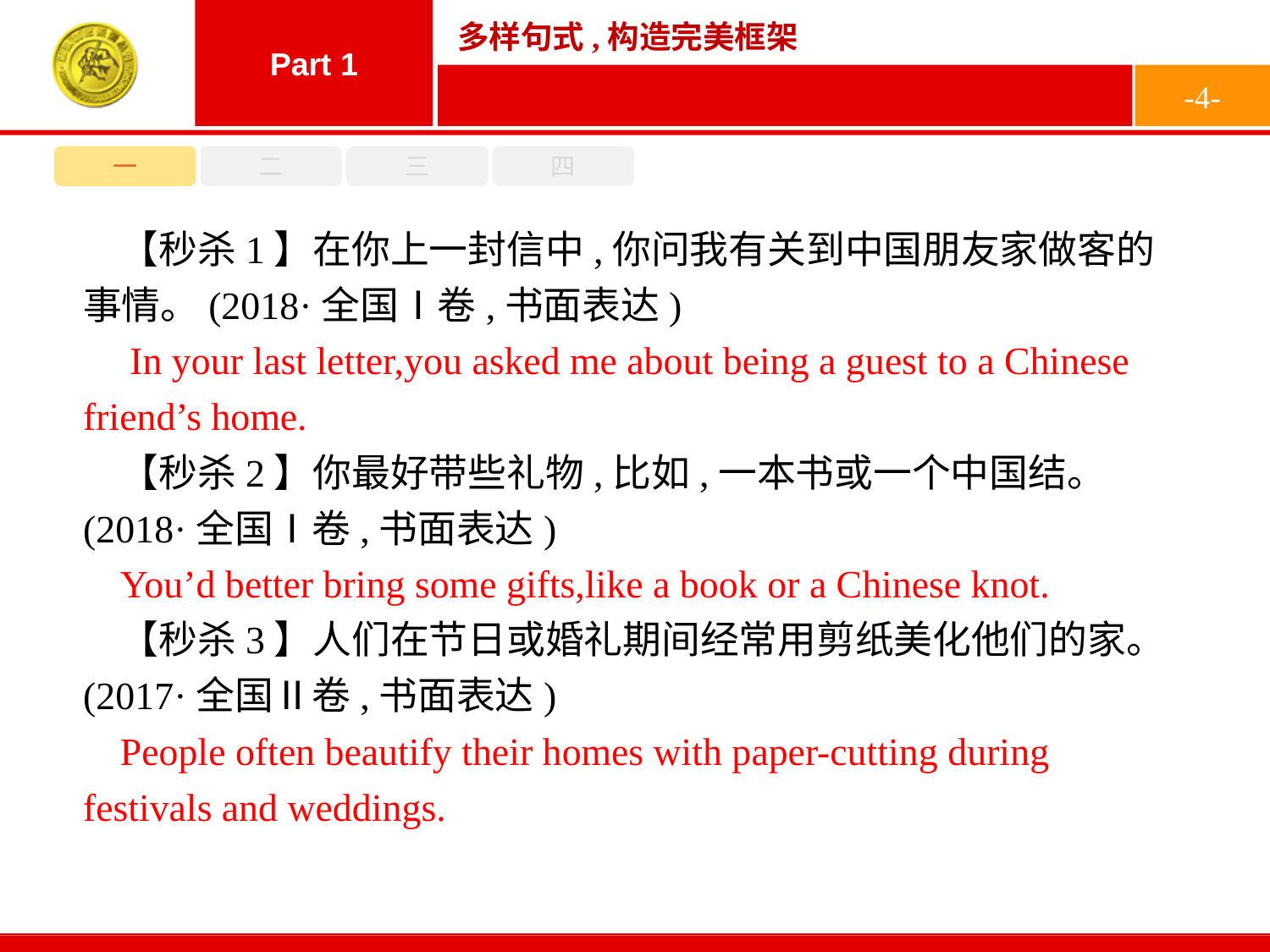

-4-
一
二
三
四
【秒杀1】在你上一封信中,你问我有关到中国朋友家做客的事情。(2018·全国Ⅰ卷,书面表达)

【秒杀2】你最好带些礼物,比如,一本书或一个中国结。(2018·全国Ⅰ卷,书面表达)

【秒杀3】人们在节日或婚礼期间经常用剪纸美化他们的家。(2017·全国Ⅱ卷,书面表达)
 In your last letter,you asked me about being a guest to a Chinese friend’s home.

You’d better bring some gifts,like a book or a Chinese knot.

People often beautify their homes with paper-cutting during festivals and weddings.